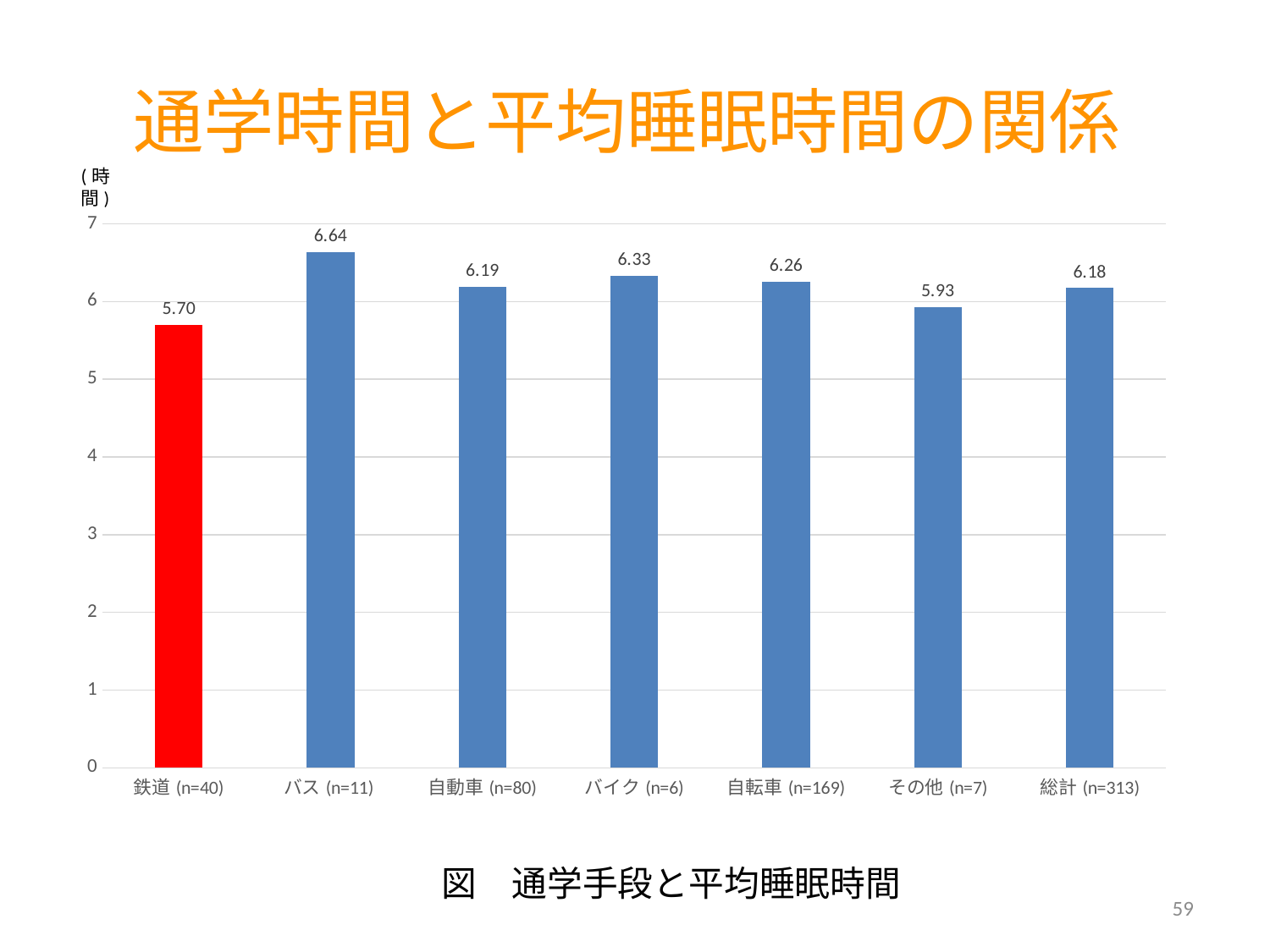

通学時間と平均睡眠時間の関係
(時間)

### Chart

| Category | 平均夜間睡眠時間 |
|---|---|
| 鉄道(n=40) | 5.7 |
| バス(n=11)  | 6.63636363636364 |
| 自動車(n=80) | 6.190624999999995 |
| バイク(n=6) | 6.333333333333333 |
| 自転車(n=169) | 6.257396449704142 |
| その他(n=7) | 5.928571428571429 |
| 総計(n=313) | 6.176517571884979 |
# 図　通学手段と平均睡眠時間
59